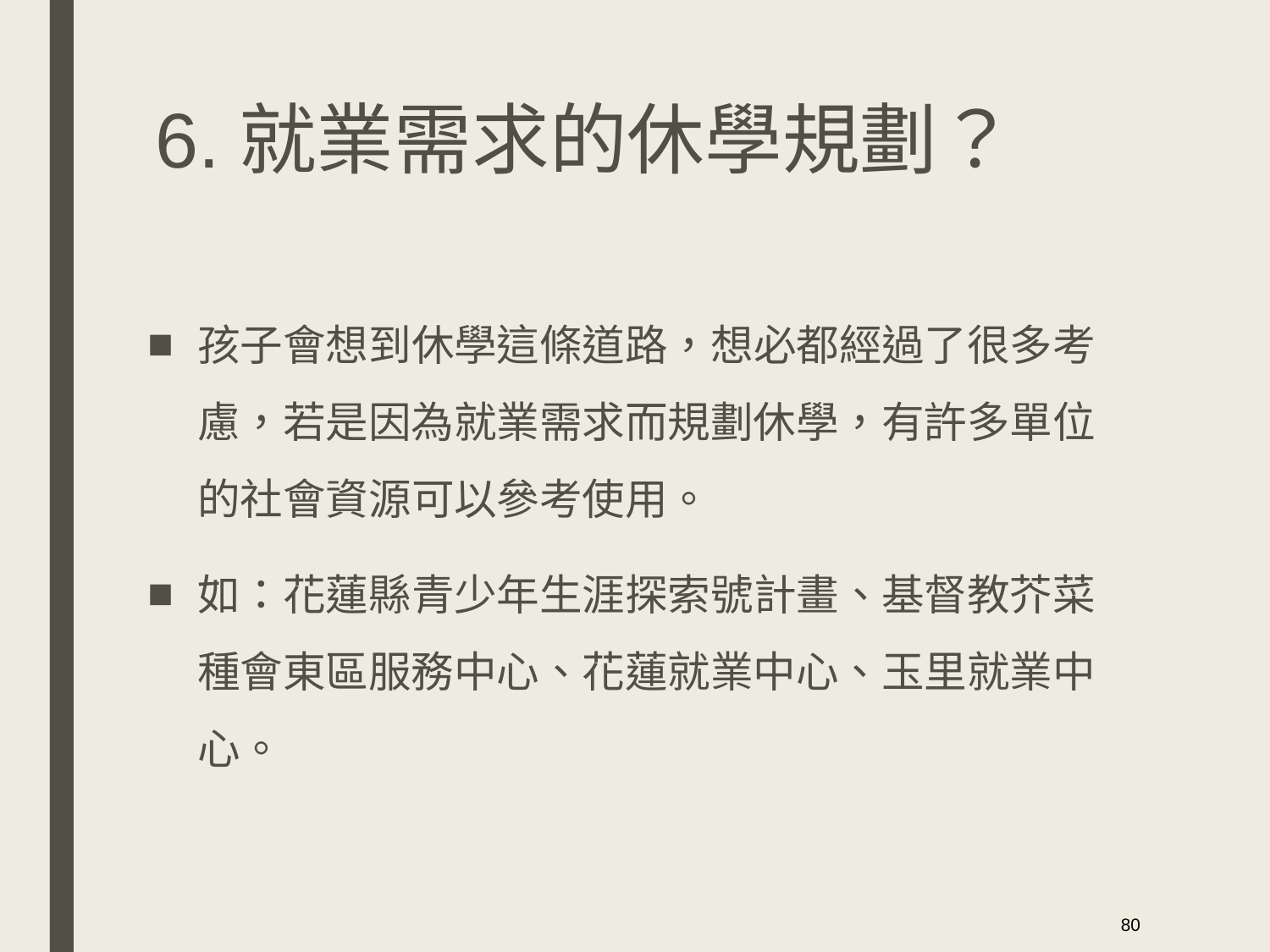

# 6.就業需求的休學規劃？
孩子會想到休學這條道路，想必都經過了很多考慮，若是因為就業需求而規劃休學，有許多單位的社會資源可以參考使用。
如：花蓮縣青少年生涯探索號計畫、基督教芥菜種會東區服務中心、花蓮就業中心、玉里就業中心。
80